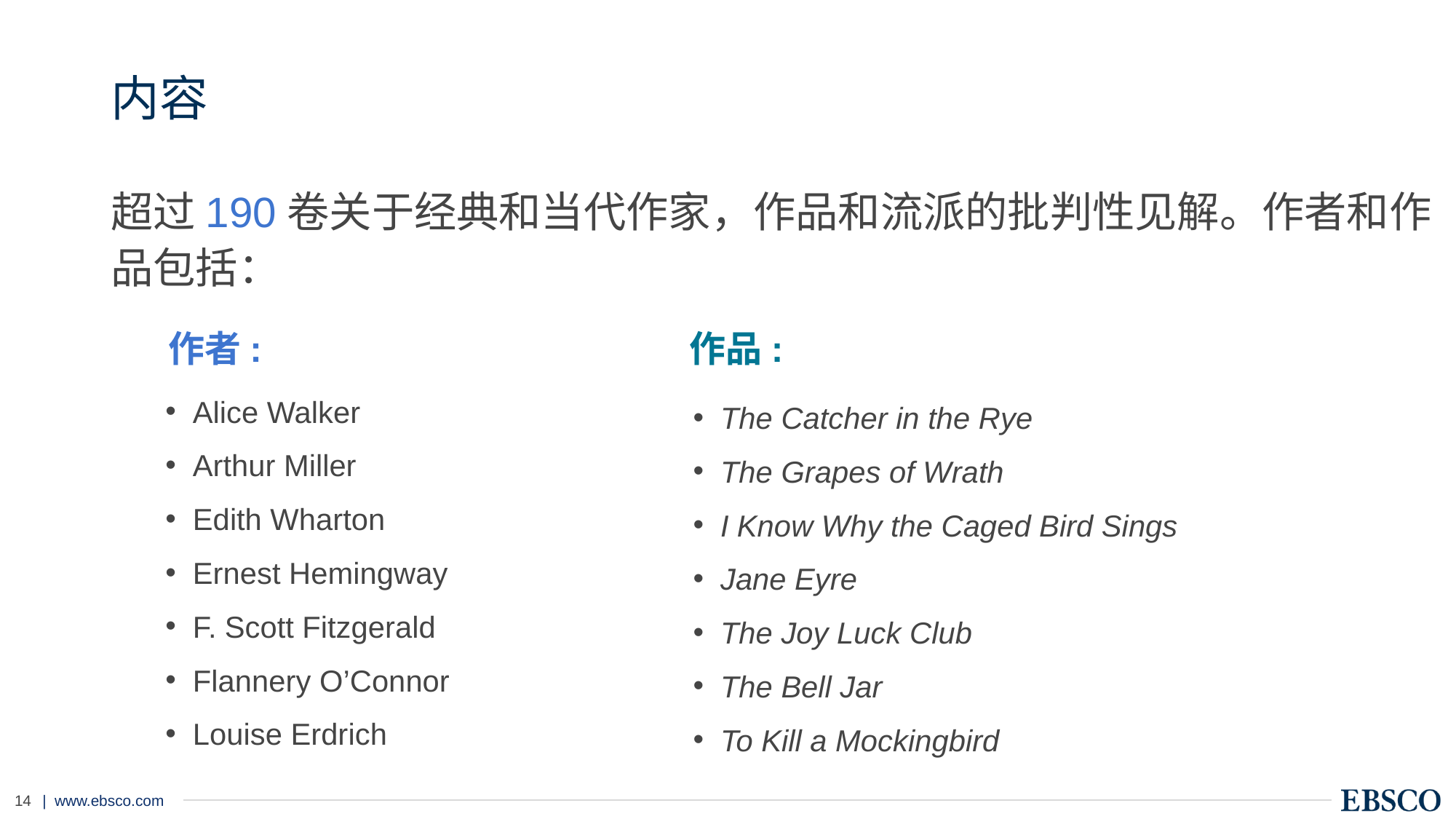

# 内容
超过190卷关于经典和当代作家，作品和流派的批判性见解。作者和作品包括：

作者:
作品:
Alice Walker
Arthur Miller
Edith Wharton
Ernest Hemingway
F. Scott Fitzgerald
Flannery O’Connor
Louise Erdrich

The Catcher in the Rye
The Grapes of Wrath
I Know Why the Caged Bird Sings
Jane Eyre
The Joy Luck Club
The Bell Jar
To Kill a Mockingbird